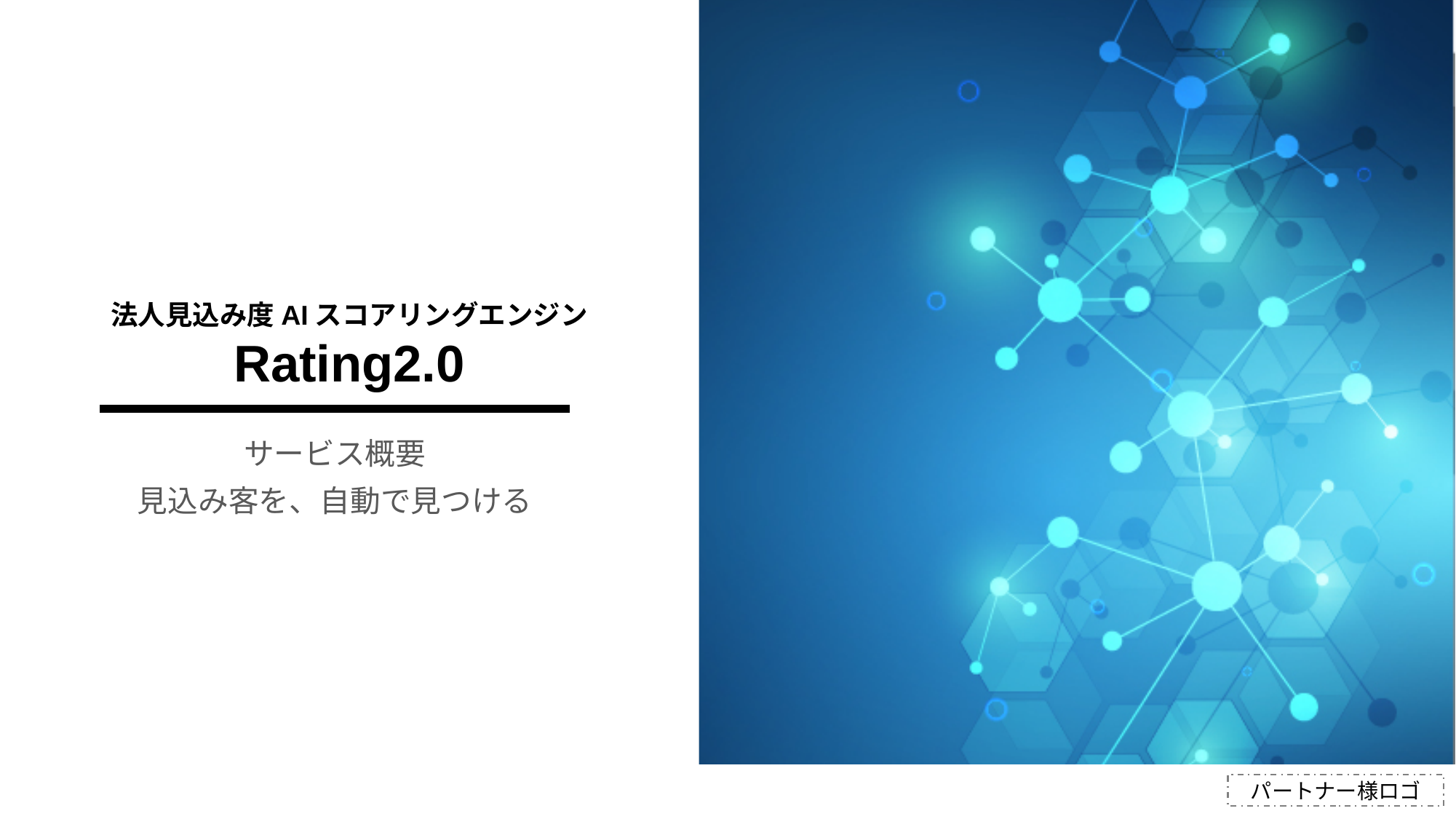

# 法人見込み度AIスコアリングエンジン Rating2.0
サービス概要
見込み客を、自動で見つける